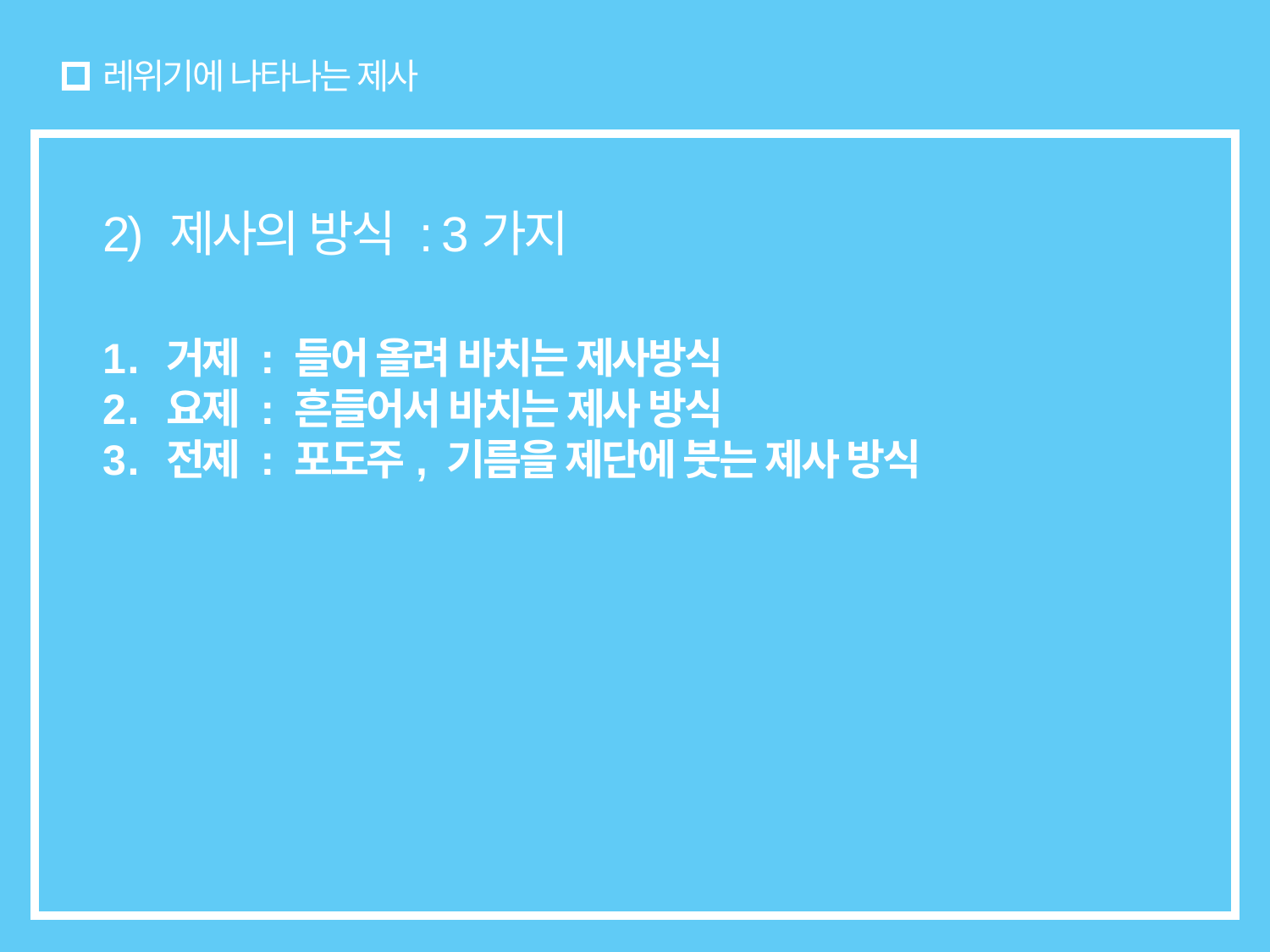

# 레위기에 나타나는 제사

2) 제사의 방식 : 3가지
거제 : 들어 올려 바치는 제사방식
요제 : 흔들어서 바치는 제사 방식
전제 : 포도주, 기름을 제단에 붓는 제사 방식